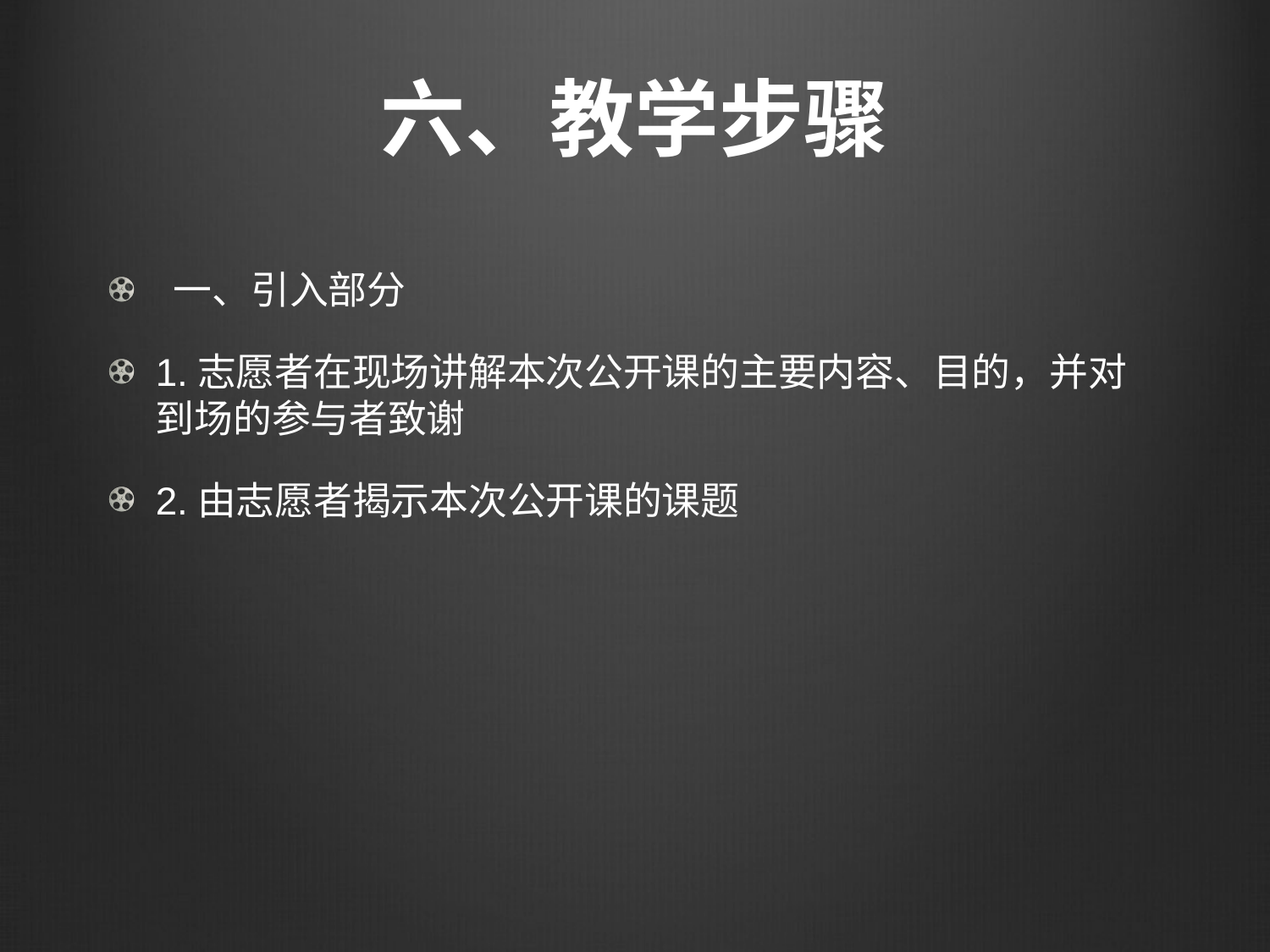

# 六、教学步骤
 一、引入部分
1.志愿者在现场讲解本次公开课的主要内容、目的，并对到场的参与者致谢
2.由志愿者揭示本次公开课的课题